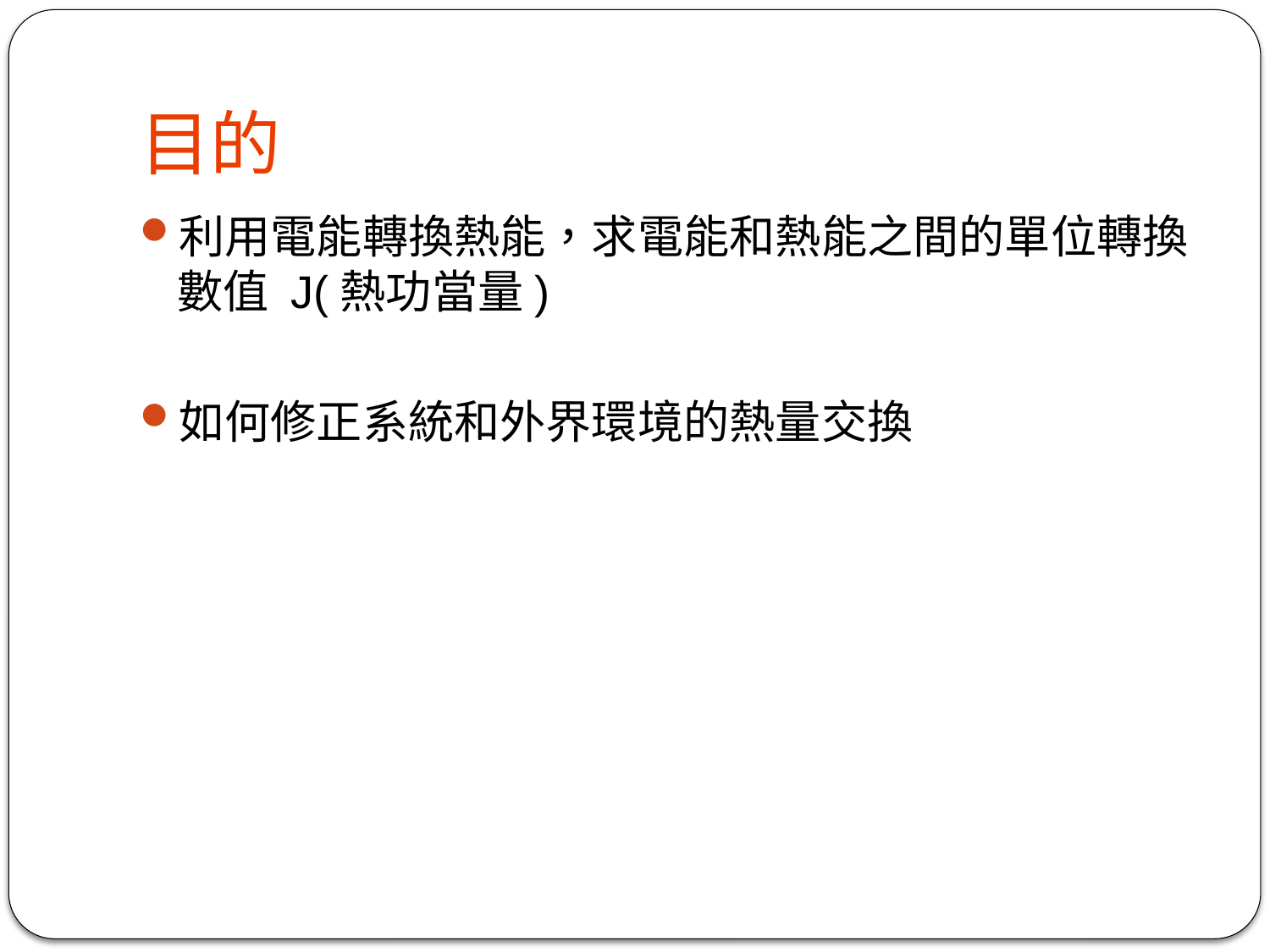

# 目的
利用電能轉換熱能，求電能和熱能之間的單位轉換數值 J(熱功當量)

如何修正系統和外界環境的熱量交換